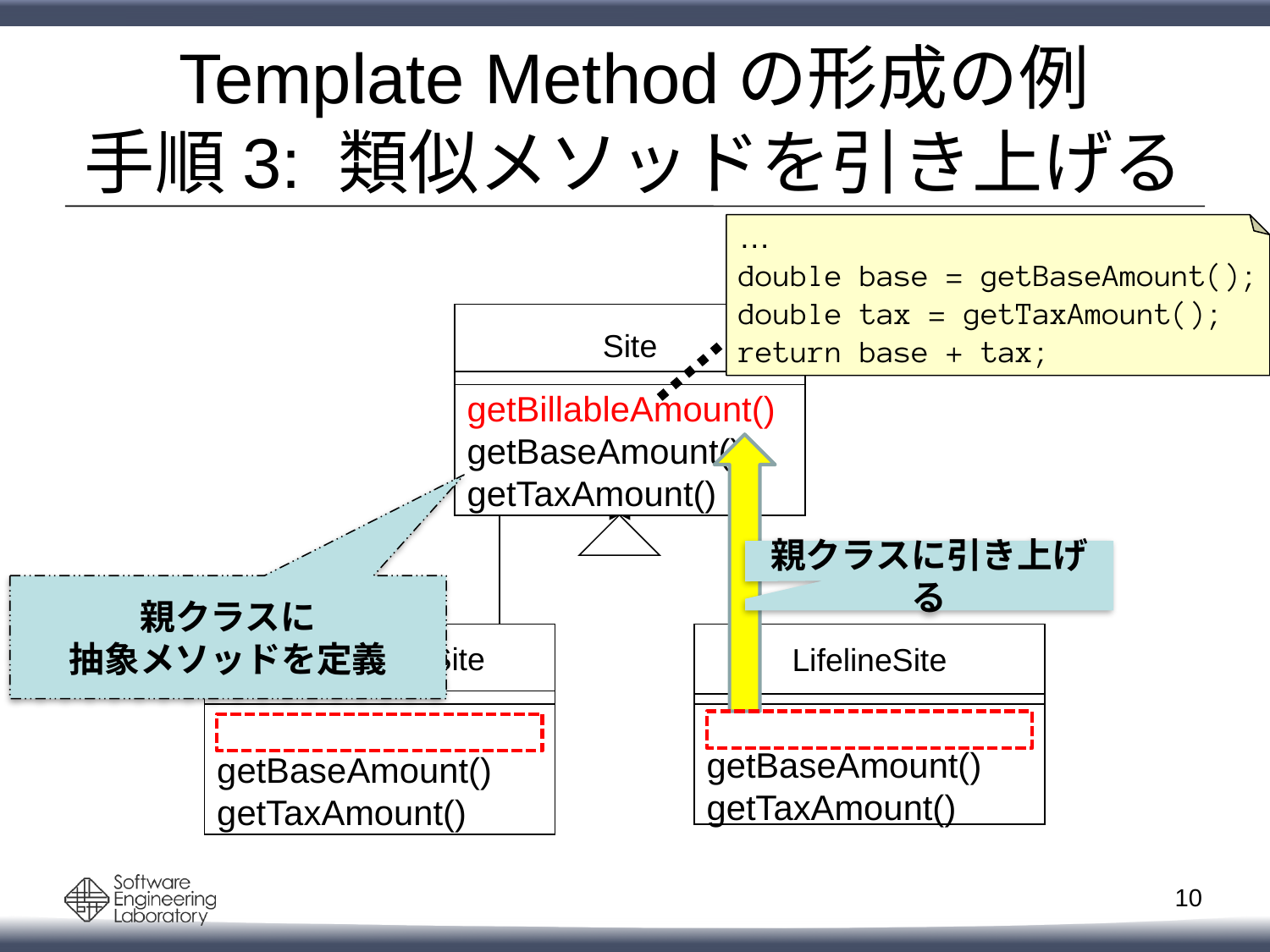

# Template Methodの形成の例 手順3: 類似メソッドを引き上げる
…
double base = getBaseAmount();
double tax = getTaxAmount();
return base + tax;
Site

getBillableAmount()
getBaseAmount()
getTaxAmount()

親クラスに引き上げる
親クラスに
抽象メソッドを定義
ResidentialSite
LifelineSite

getBaseAmount()
getTaxAmount()

getBaseAmount()
getTaxAmount()

10